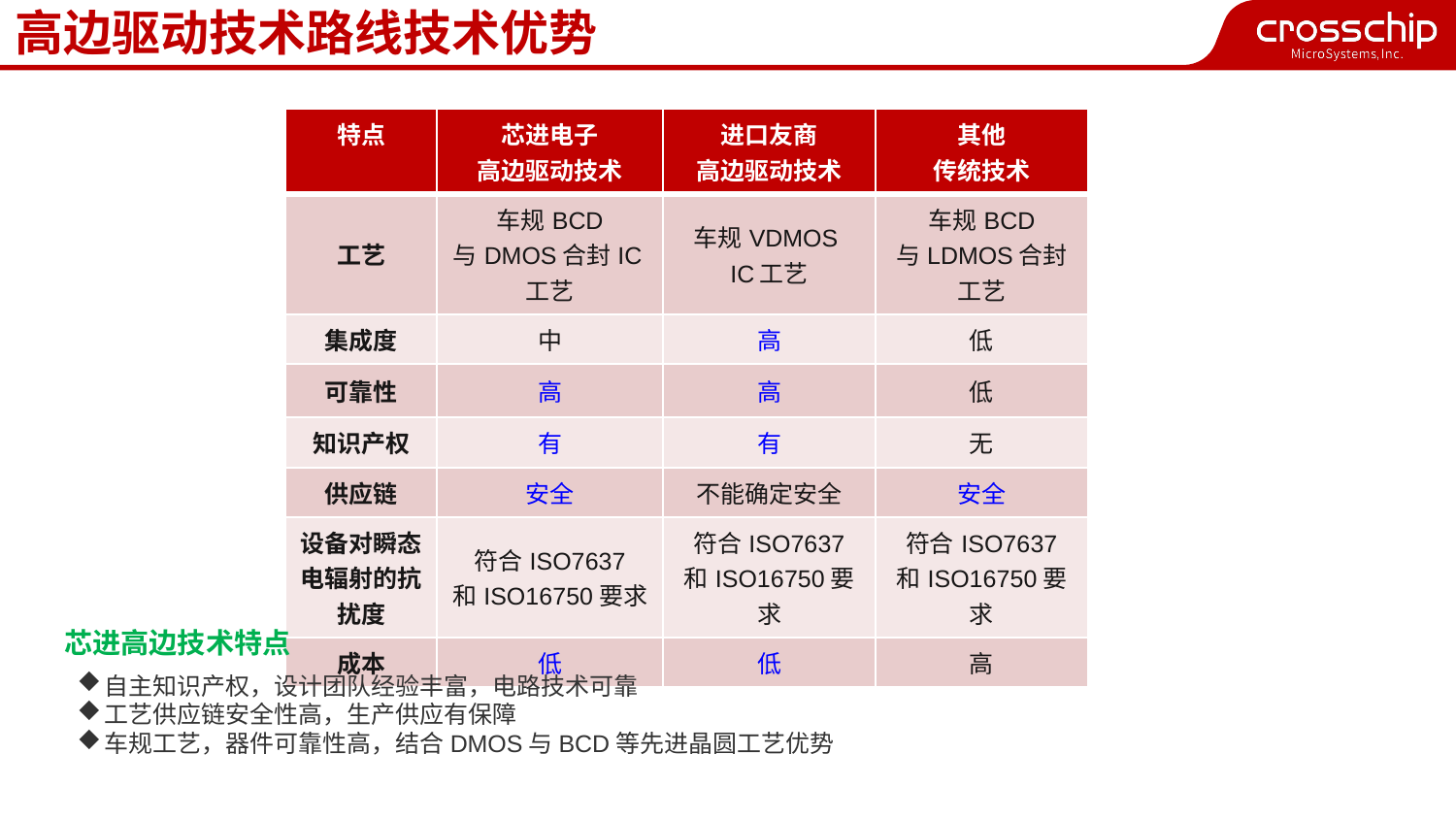

# 高边驱动技术路线技术优势
| 特点 | 芯进电子 高边驱动技术 | 进口友商 高边驱动技术 | 其他 传统技术 |
| --- | --- | --- | --- |
| 工艺 | 车规BCD 与DMOS合封IC工艺 | 车规VDMOS IC工艺 | 车规BCD 与LDMOS合封工艺 |
| 集成度 | 中 | 高 | 低 |
| 可靠性 | 高 | 高 | 低 |
| 知识产权 | 有 | 有 | 无 |
| 供应链 | 安全 | 不能确定安全 | 安全 |
| 设备对瞬态电辐射的抗扰度 | 符合ISO7637 和ISO16750要求 | 符合ISO7637 和ISO16750要求 | 符合ISO7637 和ISO16750要求 |
| 成本 | 低 | 低 | 高 |
芯进高边技术特点
自主知识产权，设计团队经验丰富，电路技术可靠
工艺供应链安全性高，生产供应有保障
车规工艺，器件可靠性高，结合DMOS与BCD等先进晶圆工艺优势